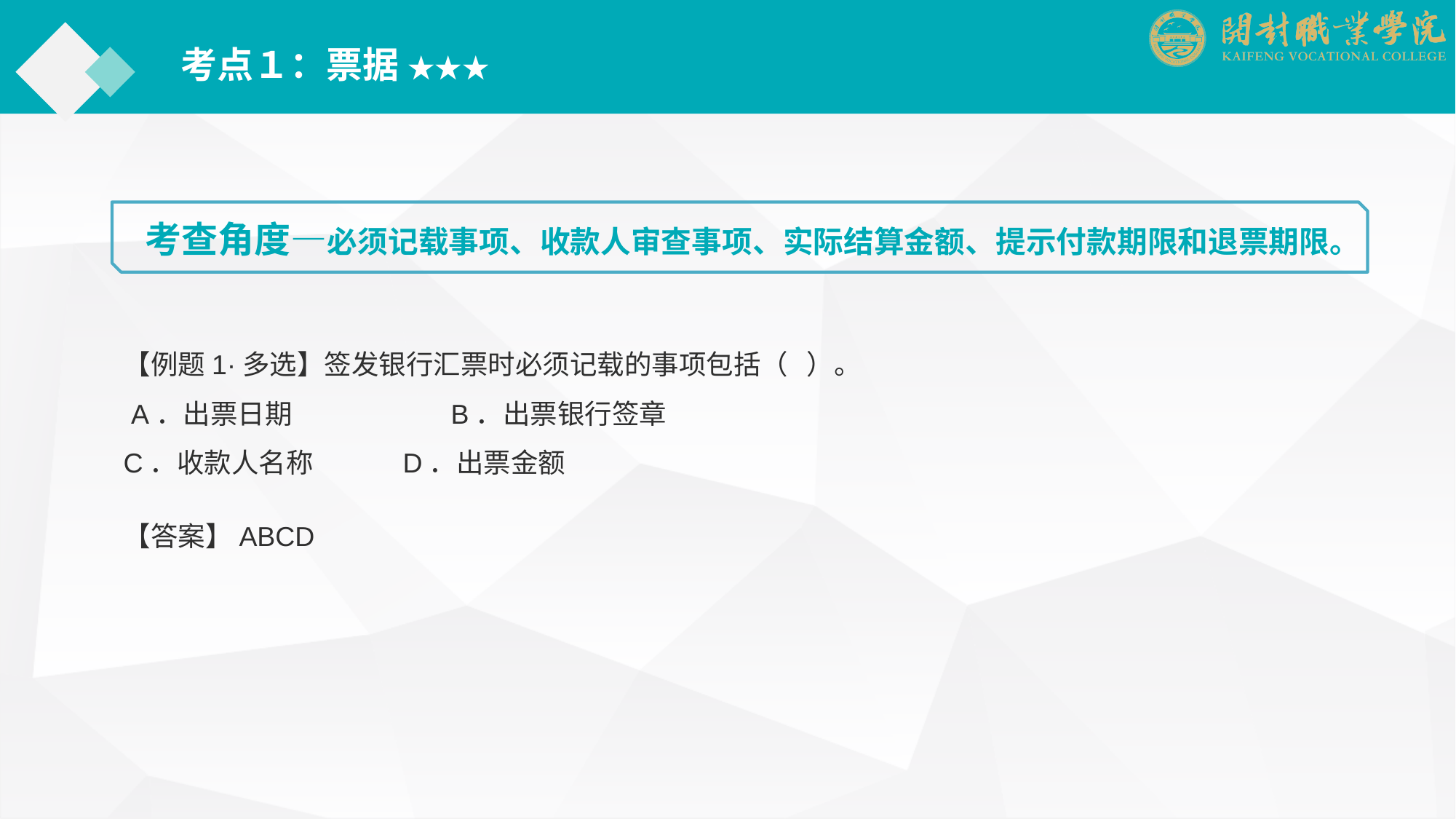

考点１：票据 ★★★

考查角度—必须记载事项、收款人审查事项、实际结算金额、提示付款期限和退票期限。
【例题1·多选】签发银行汇票时必须记载的事项包括（   ）。
 A．出票日期		B．出票银行签章　　　　　
C．收款人名称	　　D．出票金额
【答案】ABCD